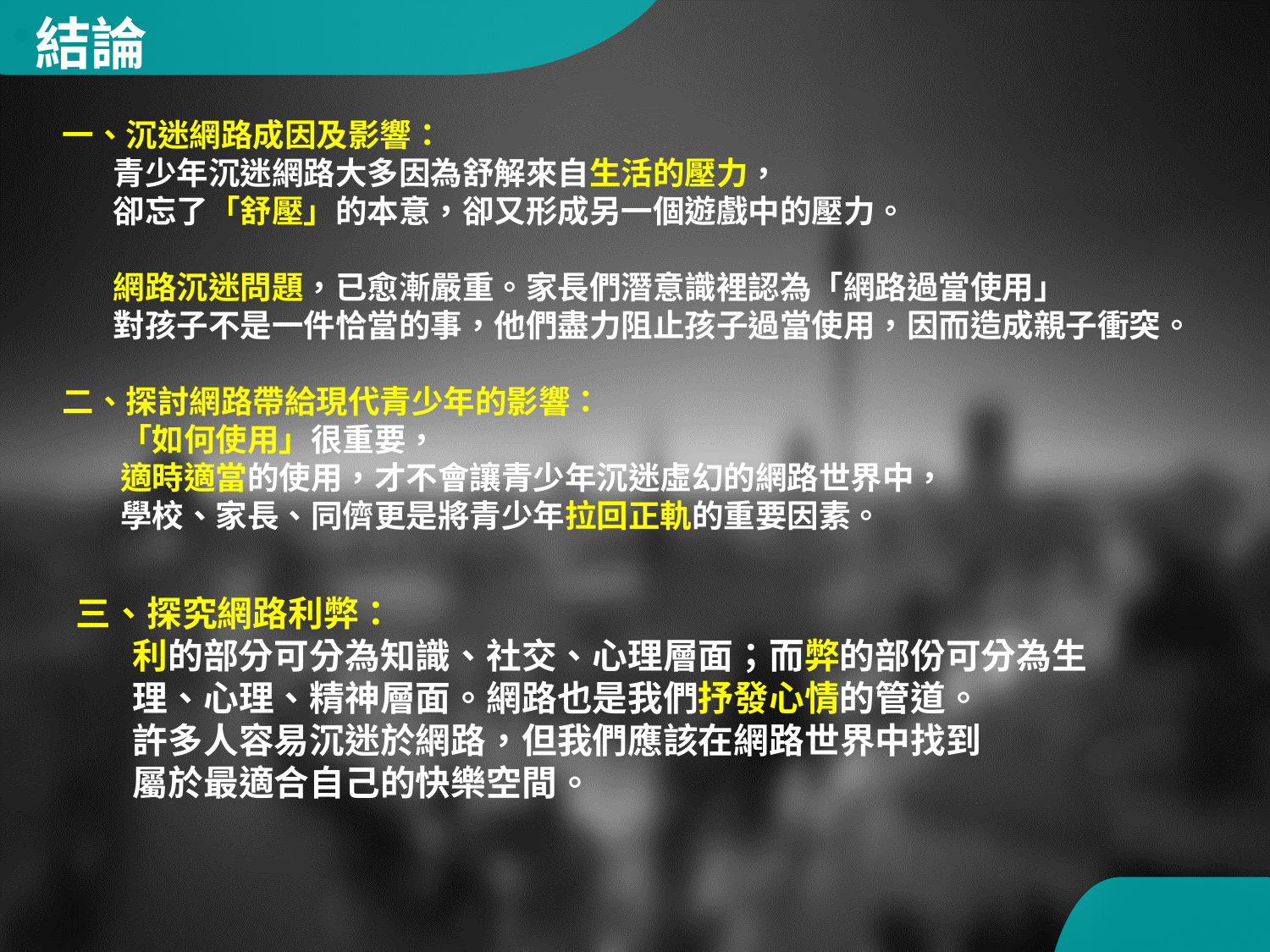

結論
PART
一、沉迷網路成因及影響：
      青少年沉迷網路大多因為舒解來自生活的壓力，
      卻忘了「舒壓」的本意，卻又形成另一個遊戲中的壓力。

      網路沉迷問題，已愈漸嚴重。家長們潛意識裡認為「網路過當使用」
      對孩子不是一件恰當的事，他們盡力阻止孩子過當使用，因而造成親子衝突。

二、探討網路帶給現代青少年的影響：
       「如何使用」很重要，
       適時適當的使用，才不會讓青少年沉迷虛幻的網路世界中，
       學校、家長、同儕更是將青少年拉回正軌的重要因素。

三、探究網路利弊：
      利的部分可分為知識、社交、心理層面；而弊的部份可分為生
      理、心理、精神層面。網路也是我們抒發心情的管道。
      許多人容易沉迷於網路，但我們應該在網路世界中找到
      屬於最適合自己的快樂空間。